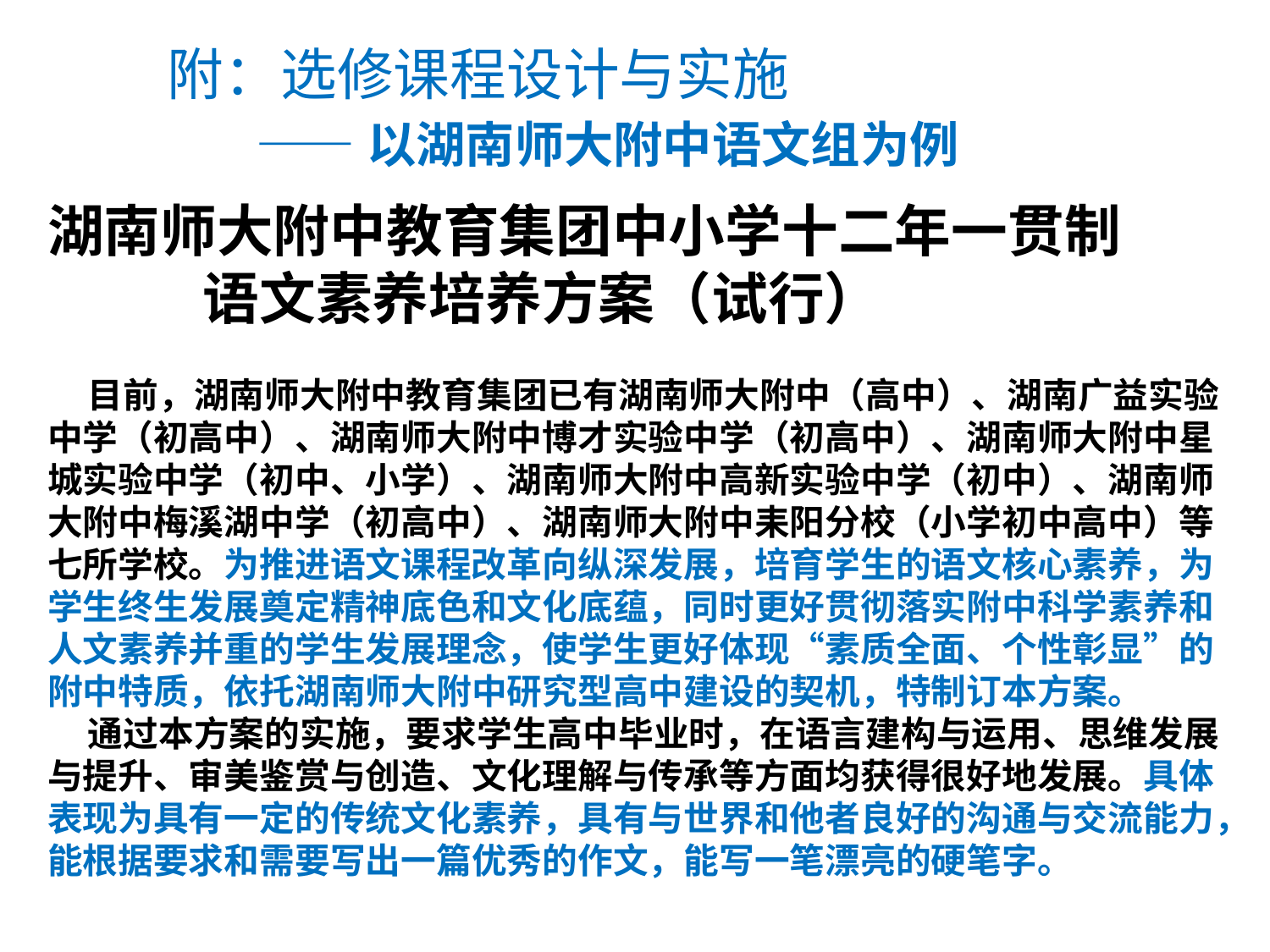

附：选修课程设计与实施
       ——以湖南师大附中语文组为例
湖南师大附中教育集团中小学十二年一贯制
           语文素养培养方案（试行）

    目前，湖南师大附中教育集团已有湖南师大附中（高中）、湖南广益实验中学（初高中）、湖南师大附中博才实验中学（初高中）、湖南师大附中星城实验中学（初中、小学）、湖南师大附中高新实验中学（初中）、湖南师大附中梅溪湖中学（初高中）、湖南师大附中耒阳分校（小学初中高中）等七所学校。为推进语文课程改革向纵深发展，培育学生的语文核心素养，为学生终生发展奠定精神底色和文化底蕴，同时更好贯彻落实附中科学素养和人文素养并重的学生发展理念，使学生更好体现“素质全面、个性彰显”的附中特质，依托湖南师大附中研究型高中建设的契机，特制订本方案。
    通过本方案的实施，要求学生高中毕业时，在语言建构与运用、思维发展与提升、审美鉴赏与创造、文化理解与传承等方面均获得很好地发展。具体表现为具有一定的传统文化素养，具有与世界和他者良好的沟通与交流能力，能根据要求和需要写出一篇优秀的作文，能写一笔漂亮的硬笔字。